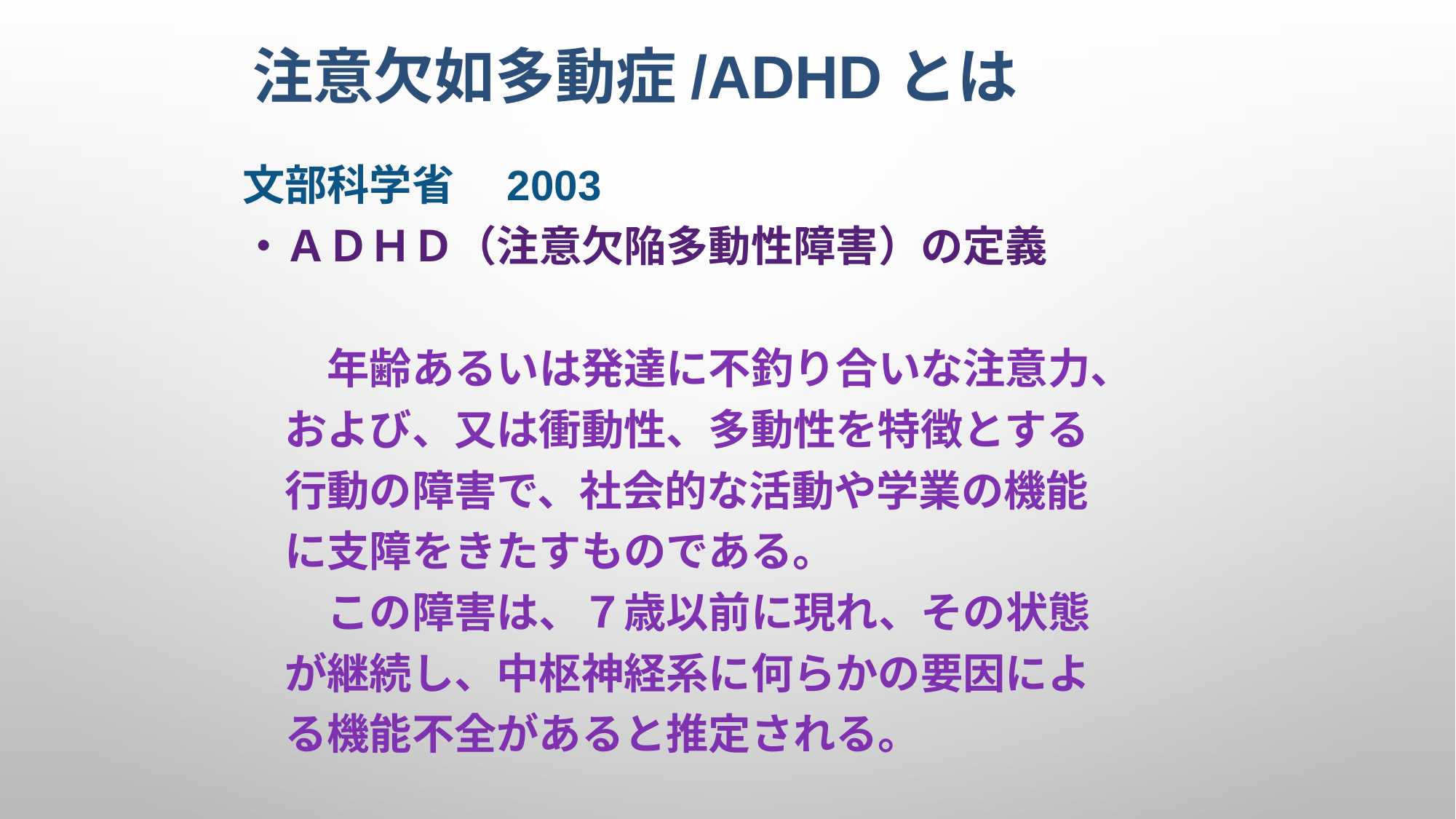

# 注意欠如多動症/ADHDとは
　文部科学省　2003
　・ＡＤＨＤ（注意欠陥多動性障害）の定義

　　　年齢あるいは発達に不釣り合いな注意力、
　　および、又は衝動性、多動性を特徴とする
　　行動の障害で、社会的な活動や学業の機能
　　に支障をきたすものである。
　　　この障害は、７歳以前に現れ、その状態
　　が継続し、中枢神経系に何らかの要因によ
　　る機能不全があると推定される。